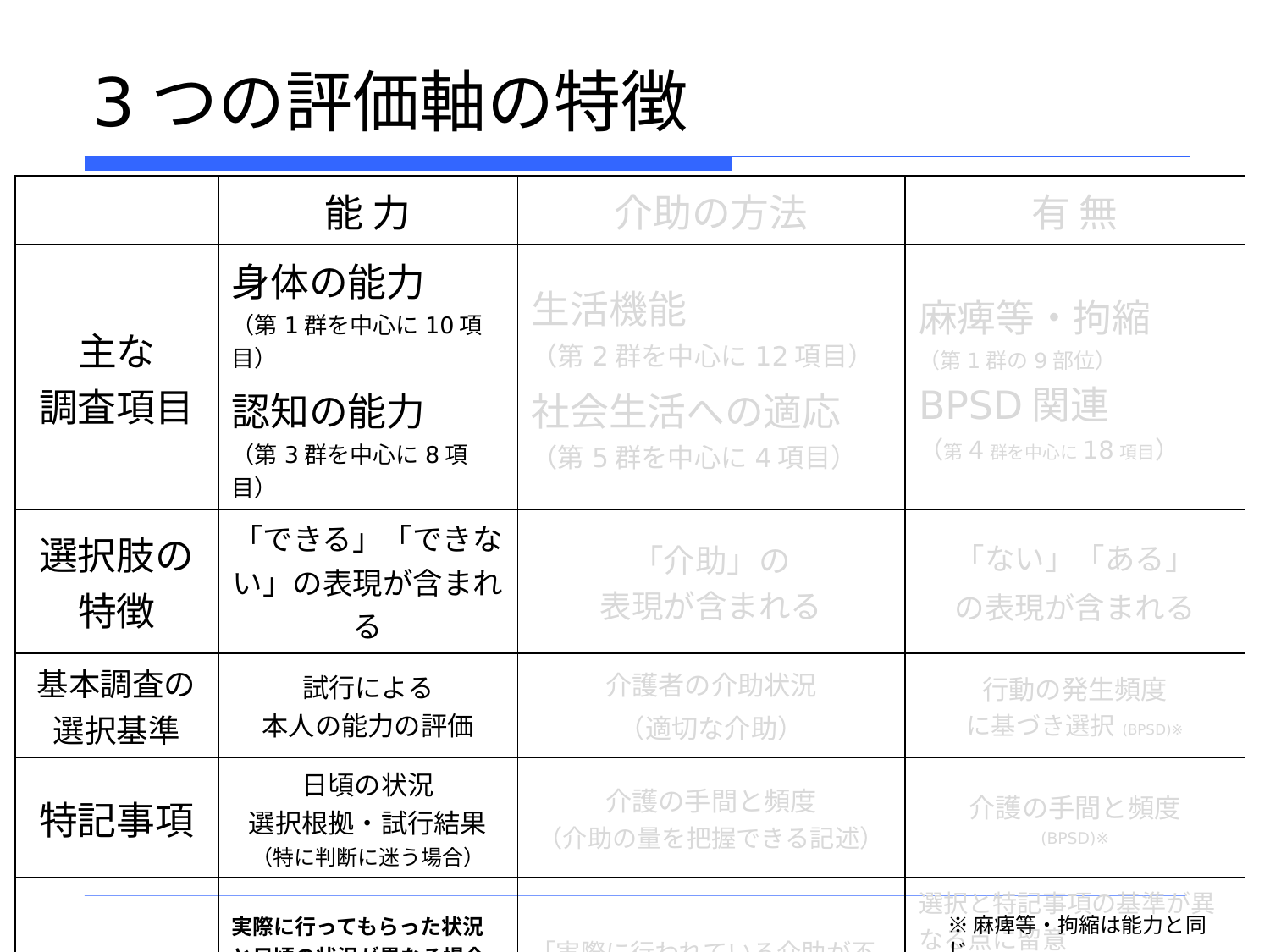

# 3つの評価軸の特徴
|  | 能 力 | 介助の方法 | 有 無 |
| --- | --- | --- | --- |
| 主な 調査項目 | 身体の能力 （第1群を中心に10項目） 認知の能力 （第3群を中心に8項目） | 生活機能 （第2群を中心に12項目） 社会生活への適応 （第5群を中心に4項目） | 麻痺等・拘縮 （第1群の9部位） BPSD関連 （第4群を中心に18項目） |
| 選択肢の特徴 | 「できる」「できない」の表現が含まれる | 「介助」の 表現が含まれる | 「ない」「ある」 の表現が含まれる |
| 基本調査の選択基準 | 試行による 本人の能力の評価 | 介護者の介助状況 （適切な介助） | 行動の発生頻度 に基づき選択(BPSD)※ |
| 特記事項 | 日頃の状況 選択根拠・試行結果 （特に判断に迷う場合） | 介護の手間と頻度 （介助の量を把握できる記述） | 介護の手間と頻度 (BPSD)※ |
| 留意点 | 実際に行ってもらった状況と日頃の状況が異なる場合 「日頃の状況」の意味にも留意する | 「実際に行われている介助が不適切な場合」 | 選択と特記事項の基準が異なる点に留意 定義以外で手間のかかる類似の行動等がある場合(BPSD)※ |
※麻痺等・拘縮は能力と同じ